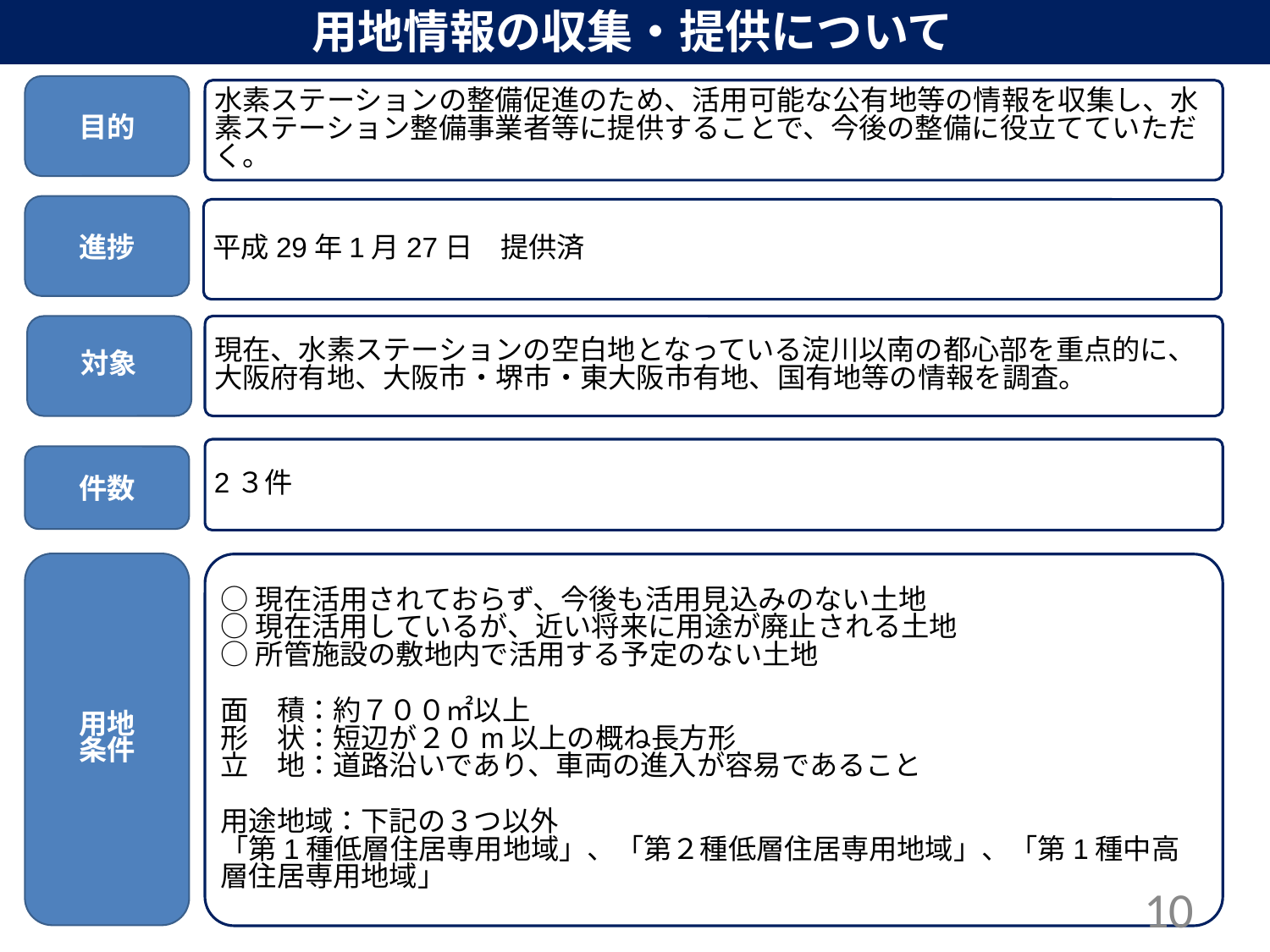

用地情報の収集・提供について
目的
水素ステーションの整備促進のため、活用可能な公有地等の情報を収集し、水素ステーション整備事業者等に提供することで、今後の整備に役立てていただく。
進捗
平成29年1月27日　提供済
現在、水素ステーションの空白地となっている淀川以南の都心部を重点的に、
大阪府有地、大阪市・堺市・東大阪市有地、国有地等の情報を調査。
対象
2３件
件数
用地
条件
○現在活用されておらず、今後も活用見込みのない土地
○現在活用しているが、近い将来に用途が廃止される土地
○所管施設の敷地内で活用する予定のない土地

面　積：約７００㎡以上
形　状：短辺が２０m以上の概ね長方形
立　地：道路沿いであり、車両の進入が容易であること

用途地域：下記の３つ以外
「第1種低層住居専用地域」、「第２種低層住居専用地域」、「第1種中高層住居専用地域」
10